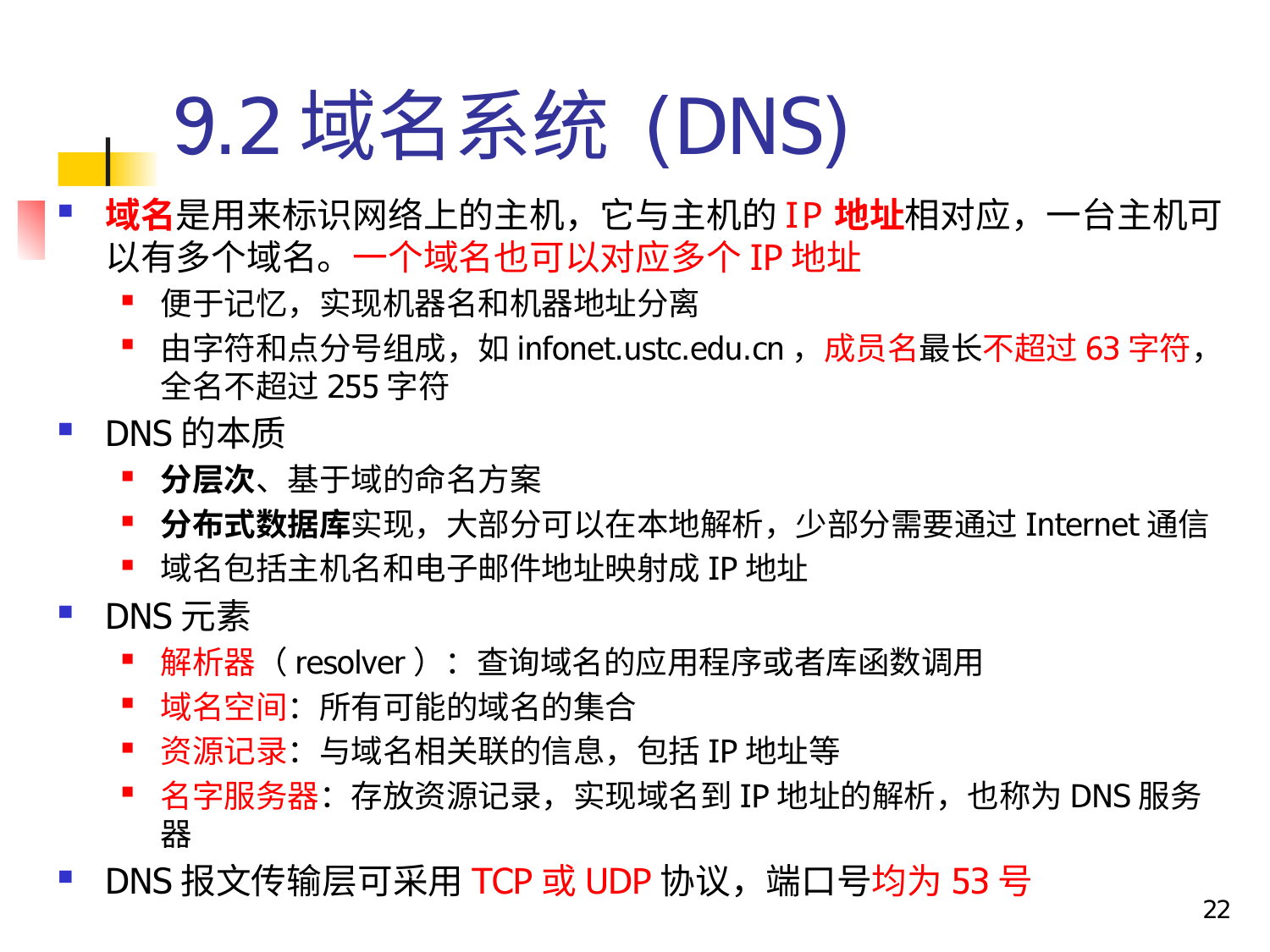

# 9.2域名系统 (DNS)
域名是用来标识网络上的主机，它与主机的IP地址相对应，一台主机可以有多个域名。一个域名也可以对应多个IP地址
便于记忆，实现机器名和机器地址分离
由字符和点分号组成，如infonet.ustc.edu.cn，成员名最长不超过63字符，全名不超过255字符
DNS的本质
分层次、基于域的命名方案
分布式数据库实现，大部分可以在本地解析，少部分需要通过Internet通信
域名包括主机名和电子邮件地址映射成IP地址
DNS元素
解析器（resolver）：查询域名的应用程序或者库函数调用
域名空间：所有可能的域名的集合
资源记录：与域名相关联的信息，包括IP地址等
名字服务器：存放资源记录，实现域名到IP地址的解析，也称为DNS服务器
DNS报文传输层可采用TCP或UDP协议，端口号均为53号
22